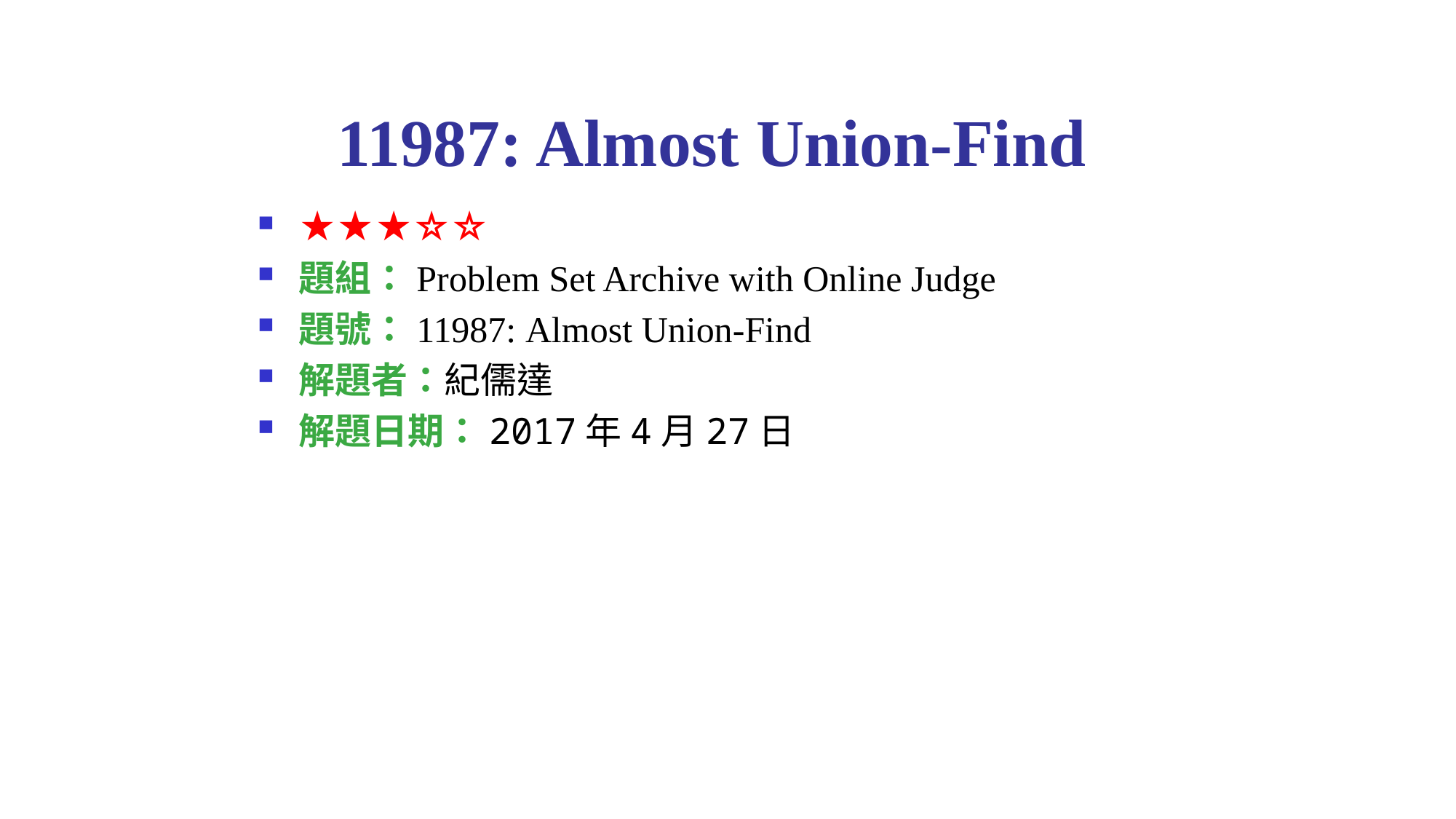

# 11987: Almost Union-Find
★★★☆☆
題組：Problem Set Archive with Online Judge
題號：11987: Almost Union-Find
解題者：紀儒達
解題日期：2017年4月27日